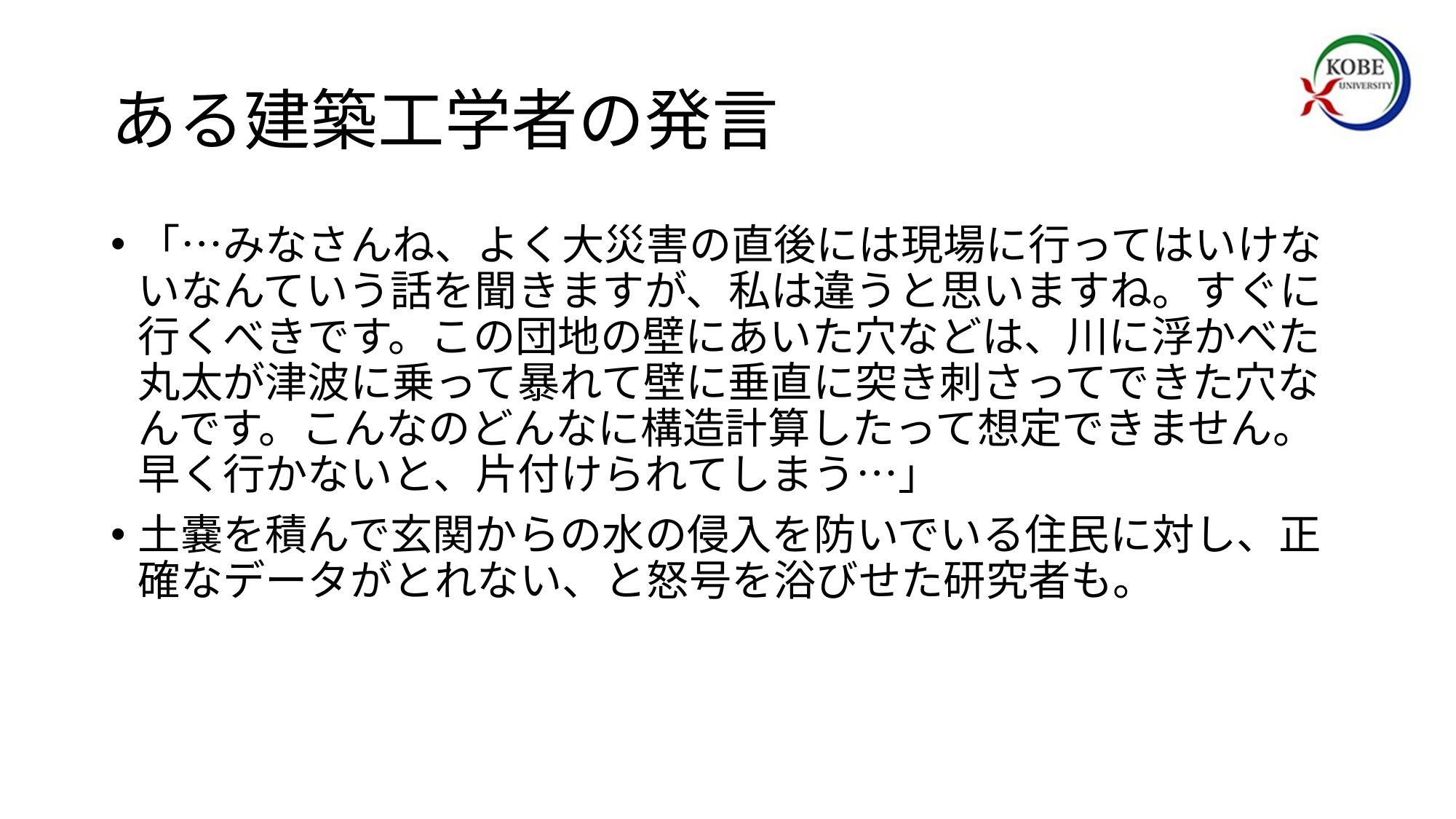

# ある建築工学者の発言
「…みなさんね、よく大災害の直後には現場に行ってはいけないなんていう話を聞きますが、私は違うと思いますね。すぐに行くべきです。この団地の壁にあいた穴などは、川に浮かべた丸太が津波に乗って暴れて壁に垂直に突き刺さってできた穴なんです。こんなのどんなに構造計算したって想定できません。早く行かないと、片付けられてしまう…」
土嚢を積んで玄関からの水の侵入を防いでいる住民に対し、正確なデータがとれない、と怒号を浴びせた研究者も。